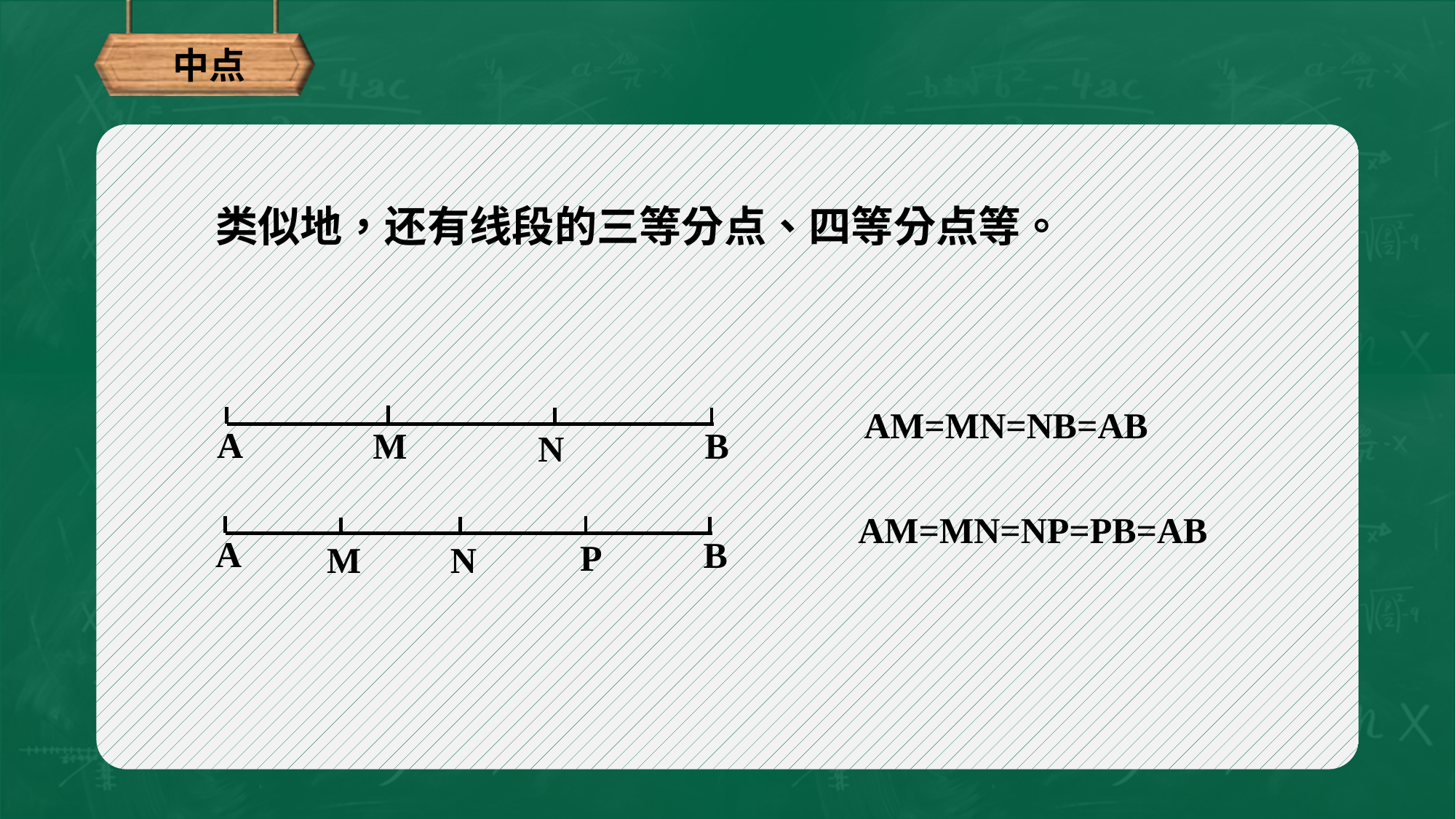

中点
类似地，还有线段的三等分点、四等分点等。
AM=MN=NB=AB
A
B
M
N
AM=MN=NP=PB=AB
A
B
P
M
N